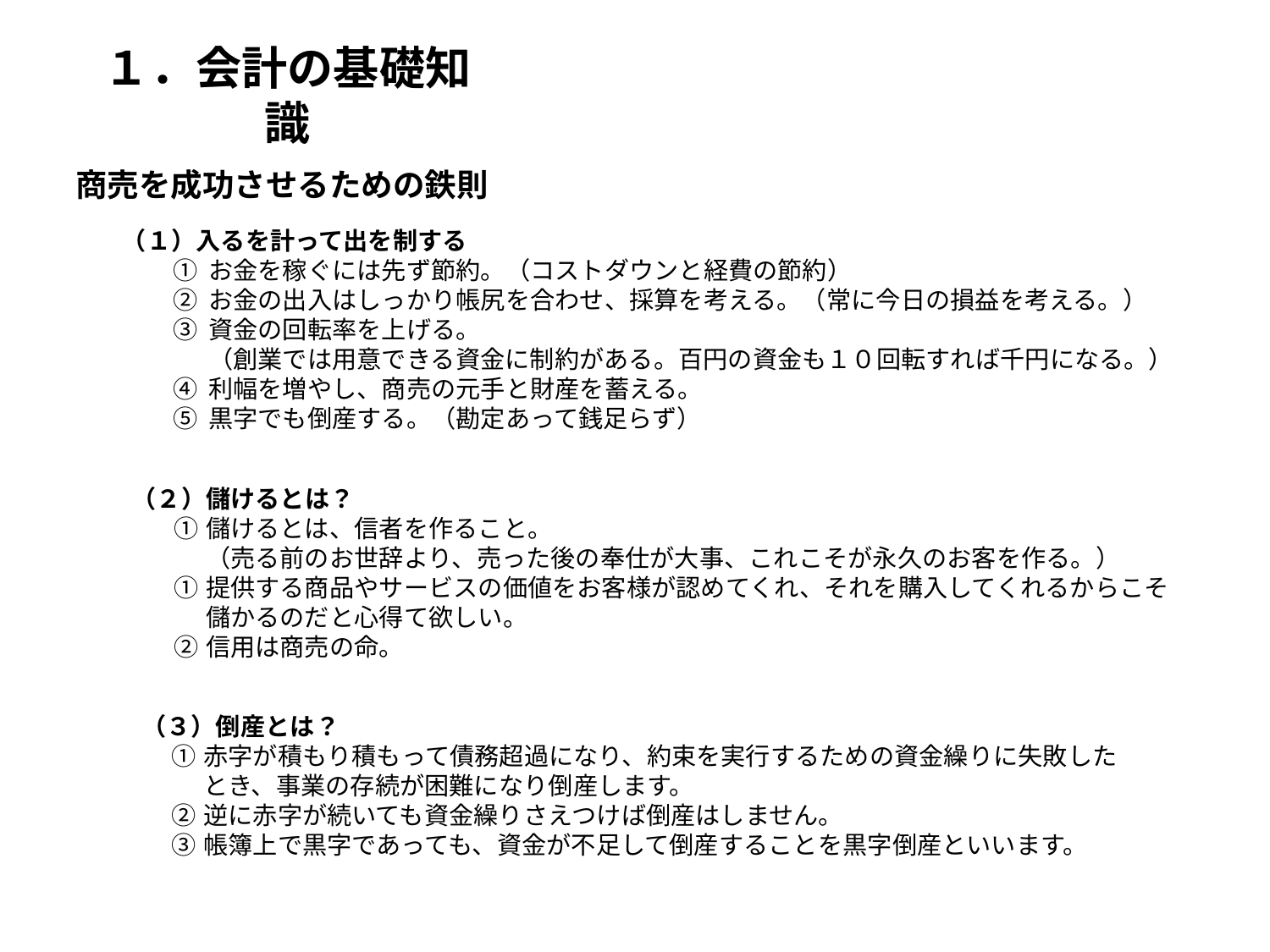

１．会計の基礎知識
商売を成功させるための鉄則
（１）入るを計って出を制する
お金を稼ぐには先ず節約。（コストダウンと経費の節約）
お金の出入はしっかり帳尻を合わせ、採算を考える。（常に今日の損益を考える。）
資金の回転率を上げる。
（創業では用意できる資金に制約がある。百円の資金も１０回転すれば千円になる。）
利幅を増やし、商売の元手と財産を蓄える。
黒字でも倒産する。（勘定あって銭足らず）
（２）儲けるとは？
儲けるとは、信者を作ること。
（売る前のお世辞より、売った後の奉仕が大事、これこそが永久のお客を作る。）
提供する商品やサービスの価値をお客様が認めてくれ、それを購入してくれるからこそ儲かるのだと心得て欲しい。
信用は商売の命。
（３）倒産とは？
赤字が積もり積もって債務超過になり、約束を実行するための資金繰りに失敗したとき、事業の存続が困難になり倒産します。
逆に赤字が続いても資金繰りさえつけば倒産はしません。
帳簿上で黒字であっても、資金が不足して倒産することを黒字倒産といいます。